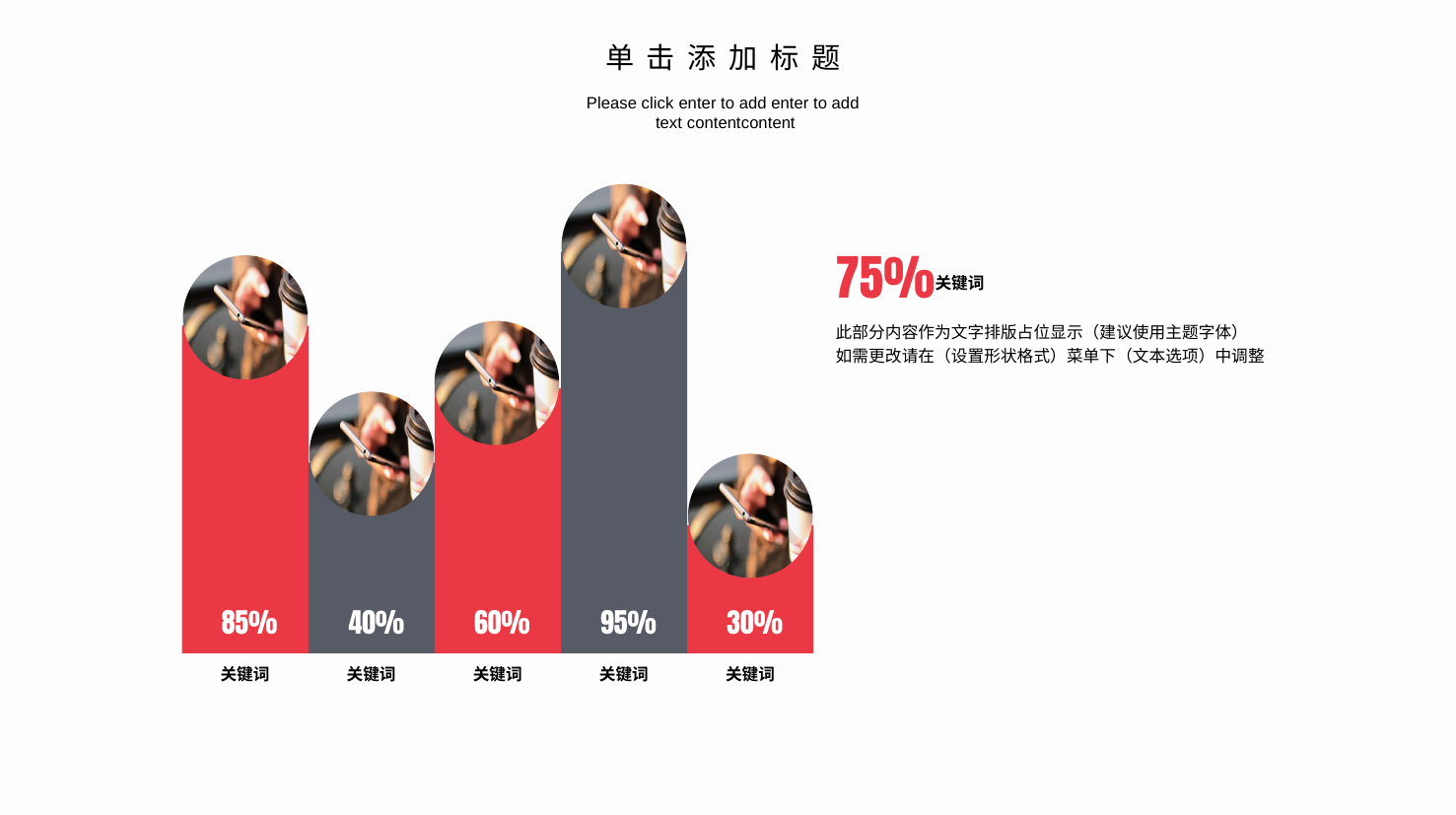

单击添加标题
Please click enter to add enter to add
text contentcontent

95%
关键词
75%

85%
关键词
关键词
此部分内容作为文字排版占位显示（建议使用主题字体）
如需更改请在（设置形状格式）菜单下（文本选项）中调整

60%
关键词

40%
关键词

30%
关键词